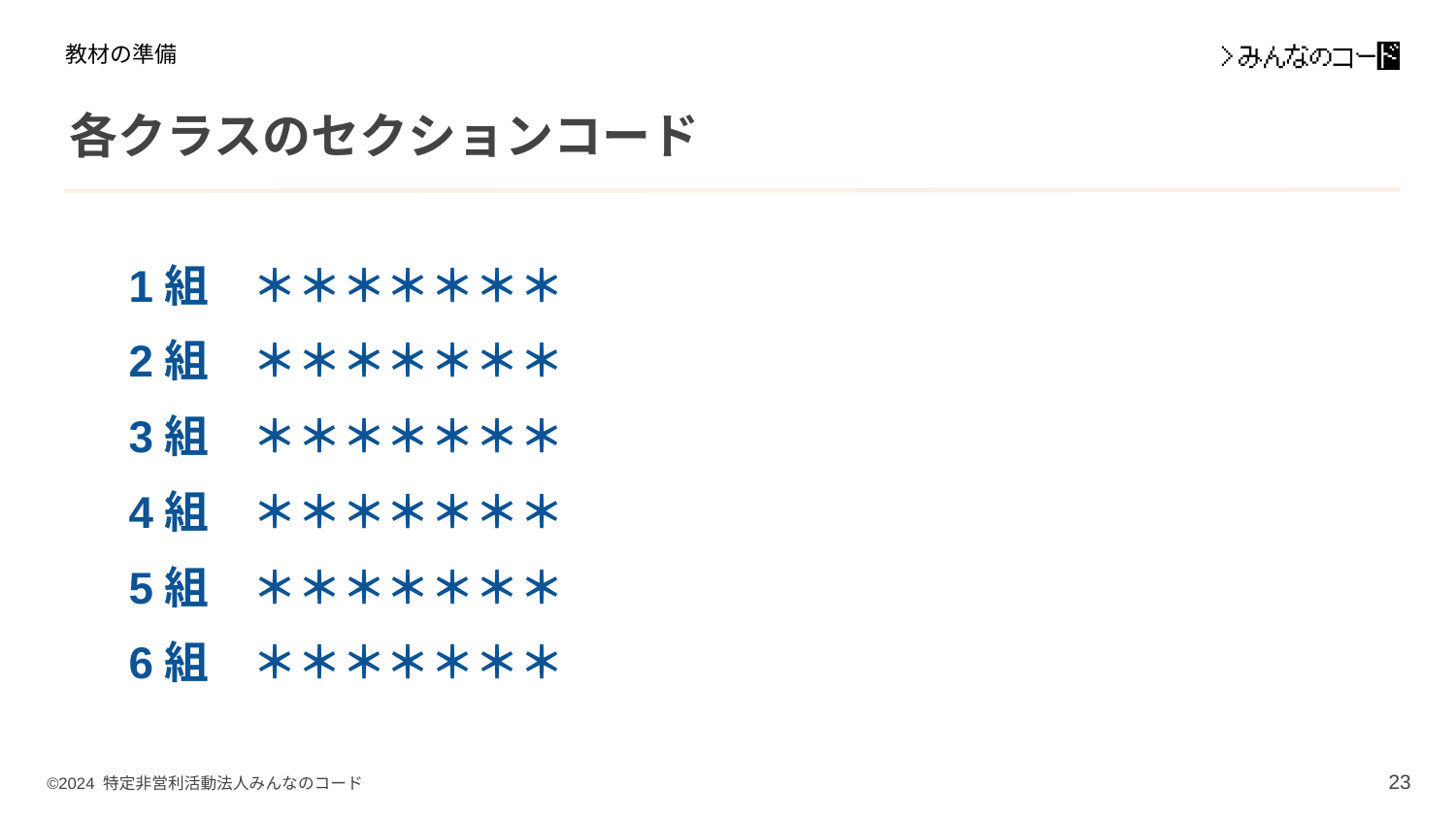

教材の準備
# 各クラスのセクションコード
1組　＊＊＊＊＊＊＊
2組　＊＊＊＊＊＊＊
3組　＊＊＊＊＊＊＊
4組　＊＊＊＊＊＊＊
5組　＊＊＊＊＊＊＊
6組　＊＊＊＊＊＊＊